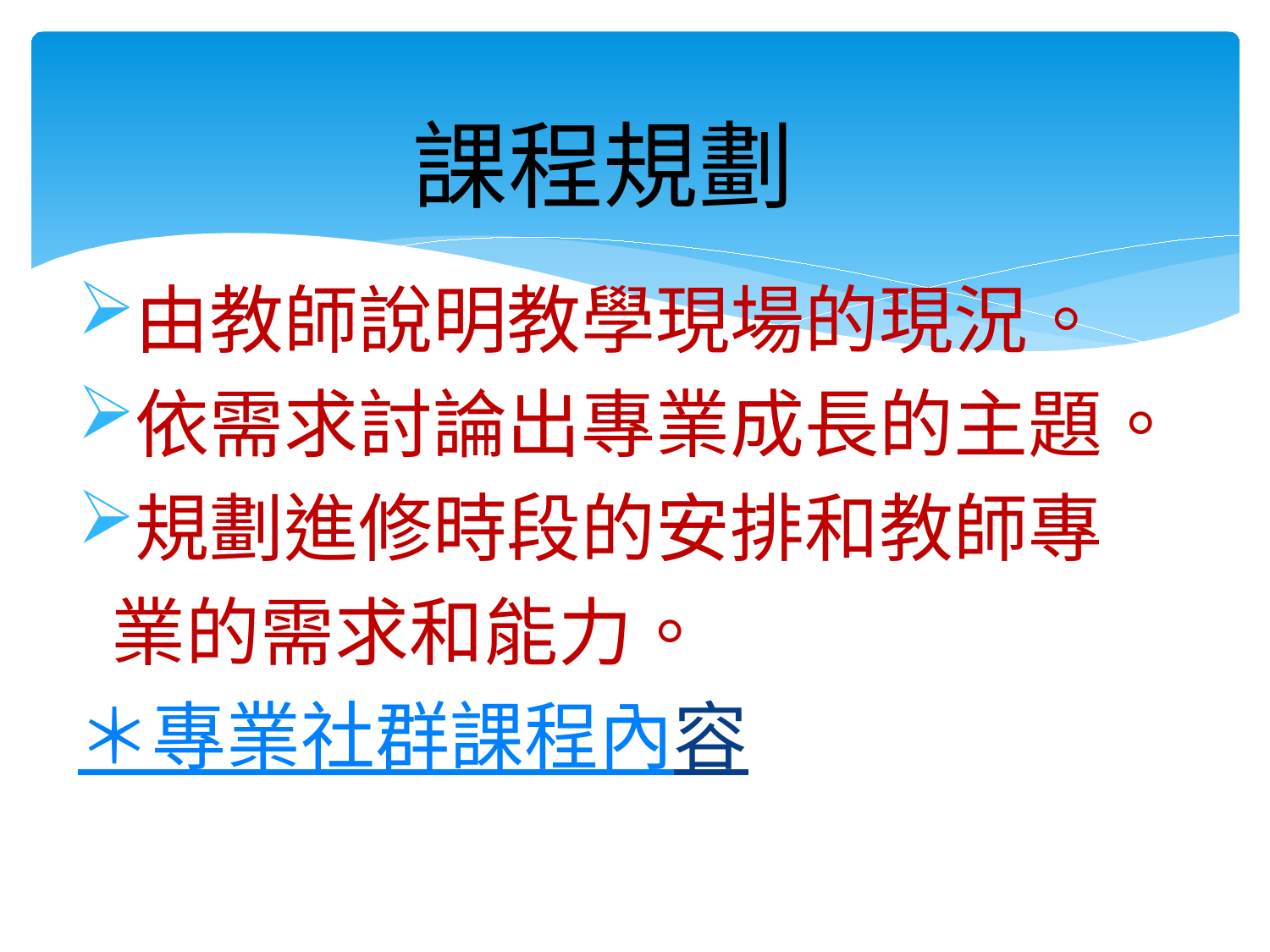

# 課程規劃
由教師說明教學現場的現況。
依需求討論出專業成長的主題。
規劃進修時段的安排和教師專
 業的需求和能力。
＊專業社群課程內容